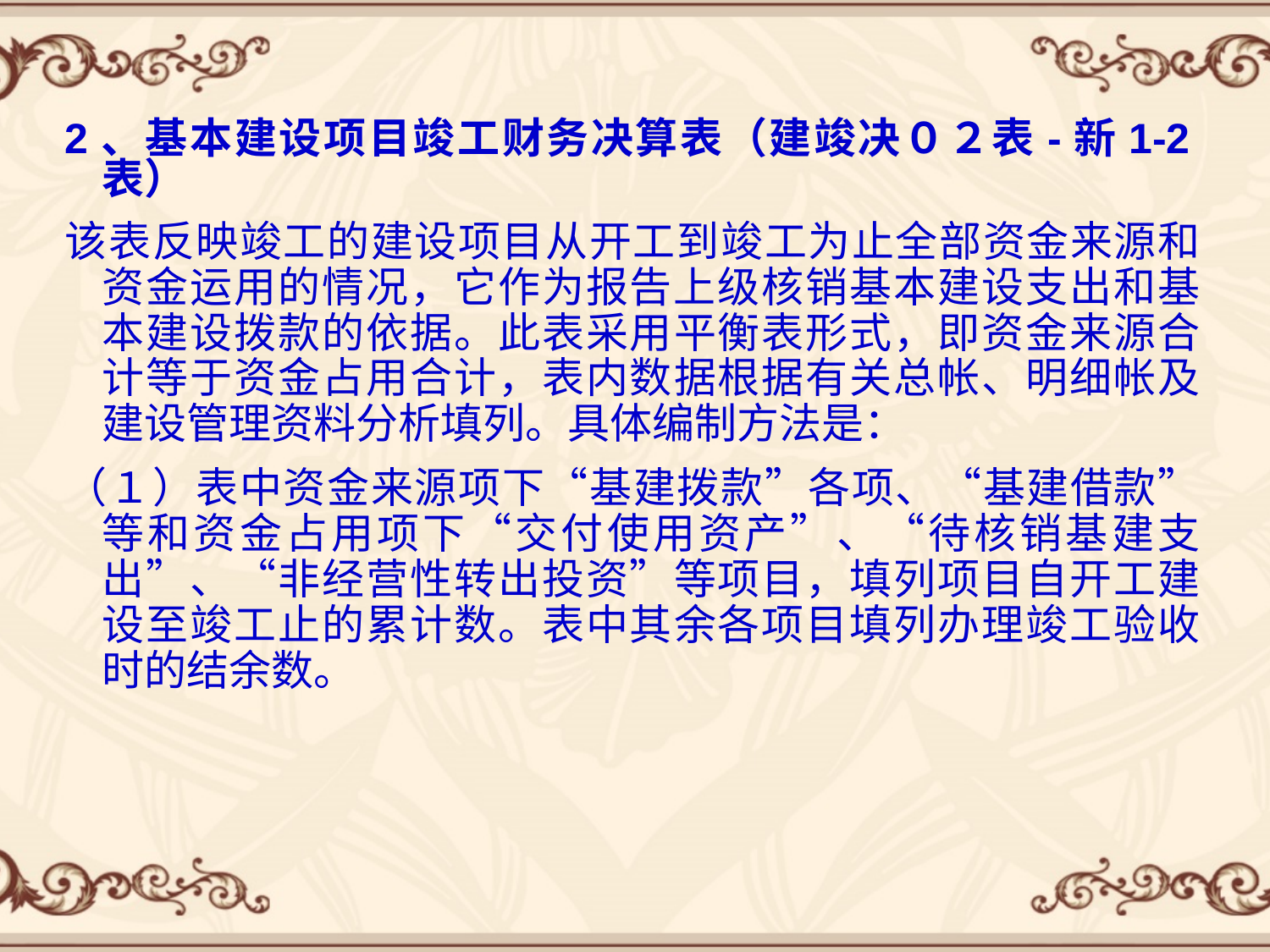

2、基本建设项目竣工财务决算表（建竣决０２表-新1-2表）
该表反映竣工的建设项目从开工到竣工为止全部资金来源和资金运用的情况，它作为报告上级核销基本建设支出和基本建设拨款的依据。此表采用平衡表形式，即资金来源合计等于资金占用合计，表内数据根据有关总帐、明细帐及建设管理资料分析填列。具体编制方法是：
（１）表中资金来源项下“基建拨款”各项、“基建借款”等和资金占用项下“交付使用资产”、“待核销基建支出”、“非经营性转出投资”等项目，填列项目自开工建设至竣工止的累计数。表中其余各项目填列办理竣工验收时的结余数。